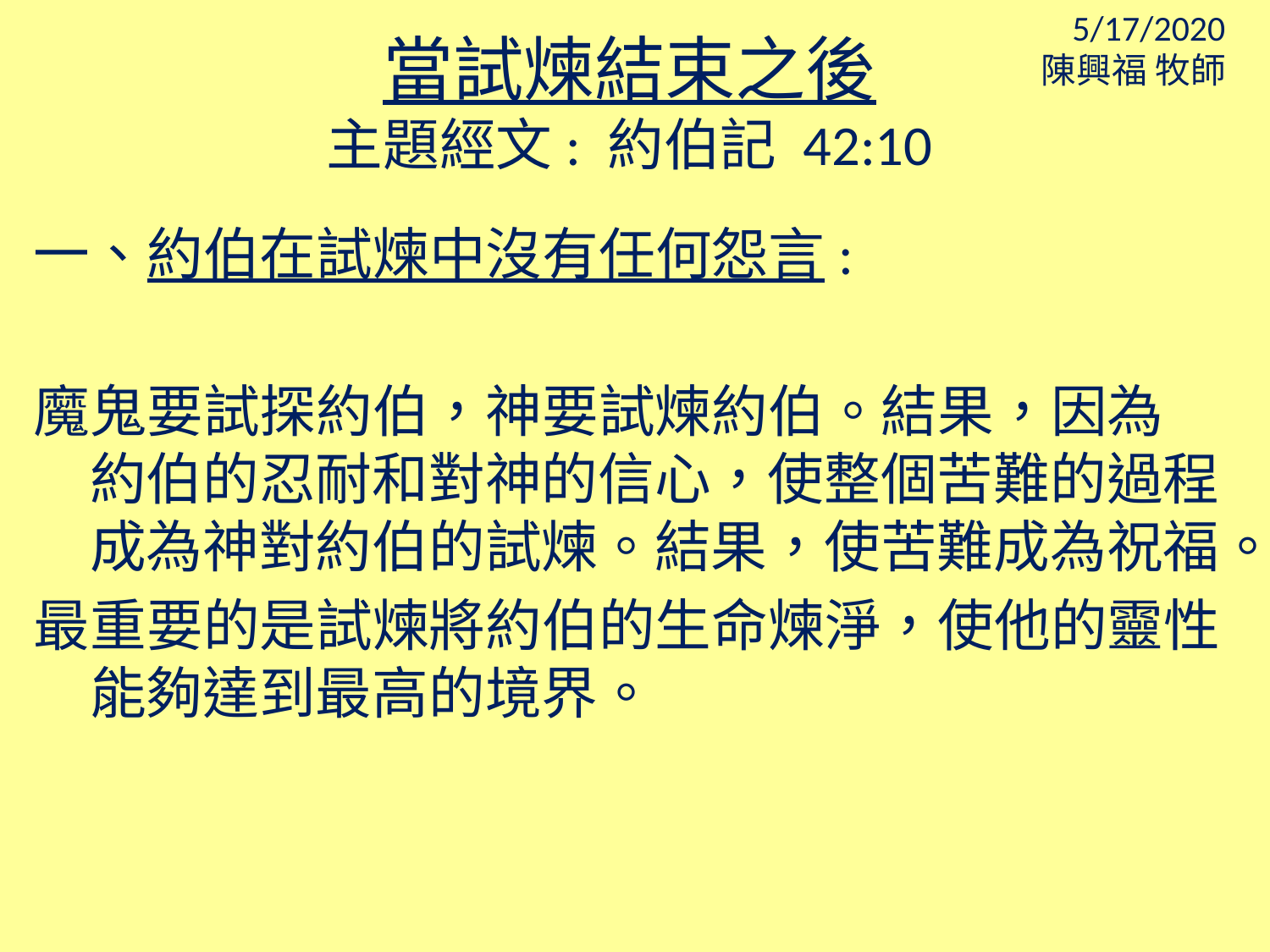

5/17/2020
陳興福 牧師
當試煉結束之後
主題經文: 約伯記 42:10
一、約伯在試煉中沒有任何怨言:

魔鬼要試探約伯，神要試煉約伯。結果，因為     約伯的忍耐和對神的信心，使整個苦難的過程 成為神對約伯的試煉。結果，使苦難成為祝福。
最重要的是試煉將約伯的生命煉淨，使他的靈性 能夠達到最高的境界。